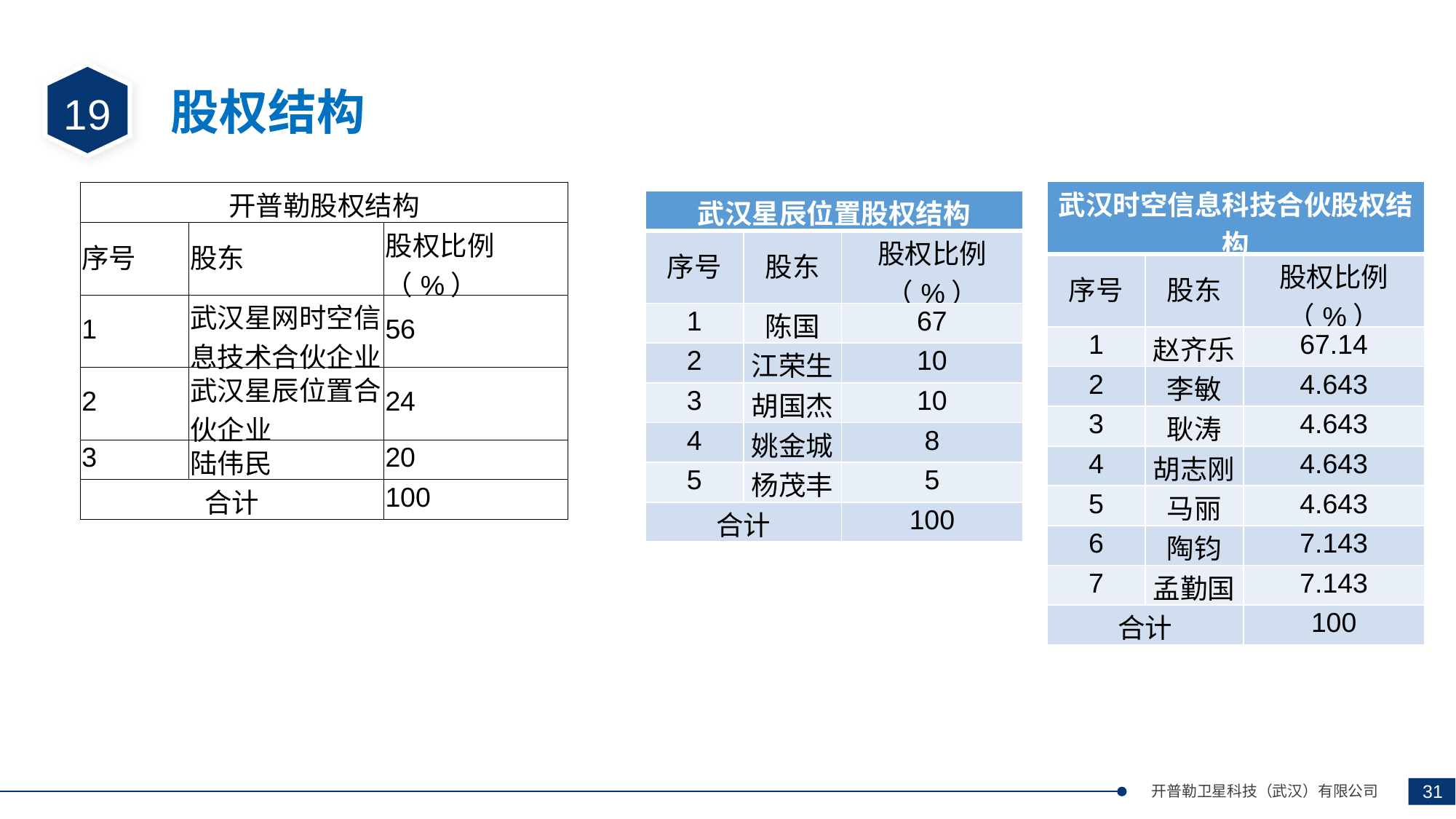

股权结构

19
| 武汉时空信息科技合伙股权结构 |  |  |
| --- | --- | --- |
| 序号 | 股东 | 股权比例（%） |
| 1 | 赵齐乐 | 67.14 |
| 2 | 李敏 | 4.643 |
| 3 | 耿涛 | 4.643 |
| 4 | 胡志刚 | 4.643 |
| 5 | 马丽 | 4.643 |
| 6 | 陶钧 | 7.143 |
| 7 | 孟勤国 | 7.143 |
| 合计 |  | 100 |
| 开普勒股权结构 |  |  |
| --- | --- | --- |
| 序号 | 股东 | 股权比例（%） |
| 1 | 武汉星网时空信息技术合伙企业 | 56 |
| 2 | 武汉星辰位置合伙企业 | 24 |
| 3 | 陆伟民 | 20 |
| 合计 |  | 100 |
| 武汉星辰位置股权结构 |  |  |
| --- | --- | --- |
| 序号 | 股东 | 股权比例（%） |
| 1 | 陈国 | 67 |
| 2 | 江荣生 | 10 |
| 3 | 胡国杰 | 10 |
| 4 | 姚金城 | 8 |
| 5 | 杨茂丰 | 5 |
| 合计 |  | 100 |